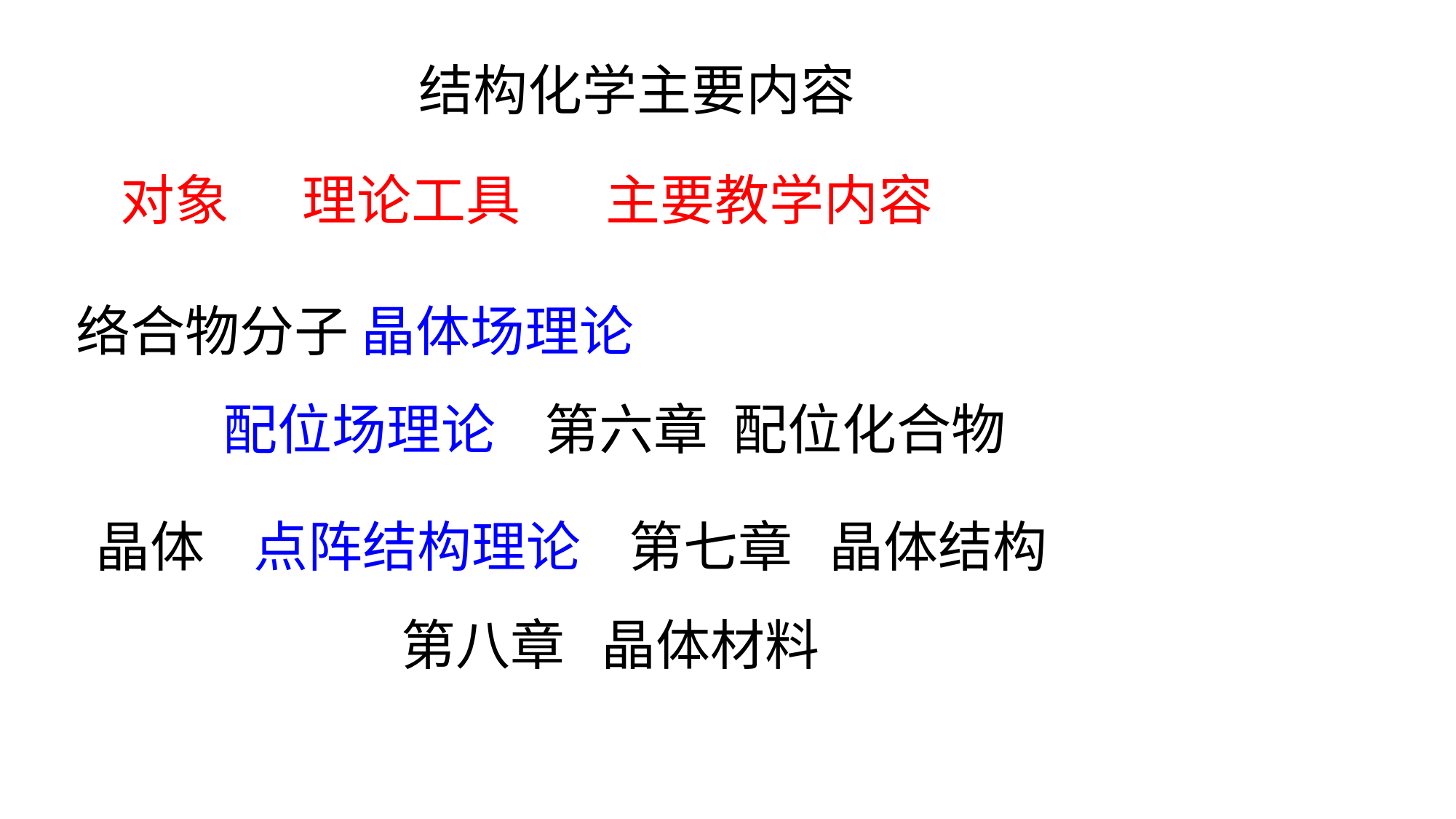

# 结构化学主要内容
对象      理论工具       主要教学内容
络合物分子 晶体场理论
           配位场理论    第六章  配位化合物
晶体    点阵结构理论    第七章   晶体结构
                        第八章   晶体材料